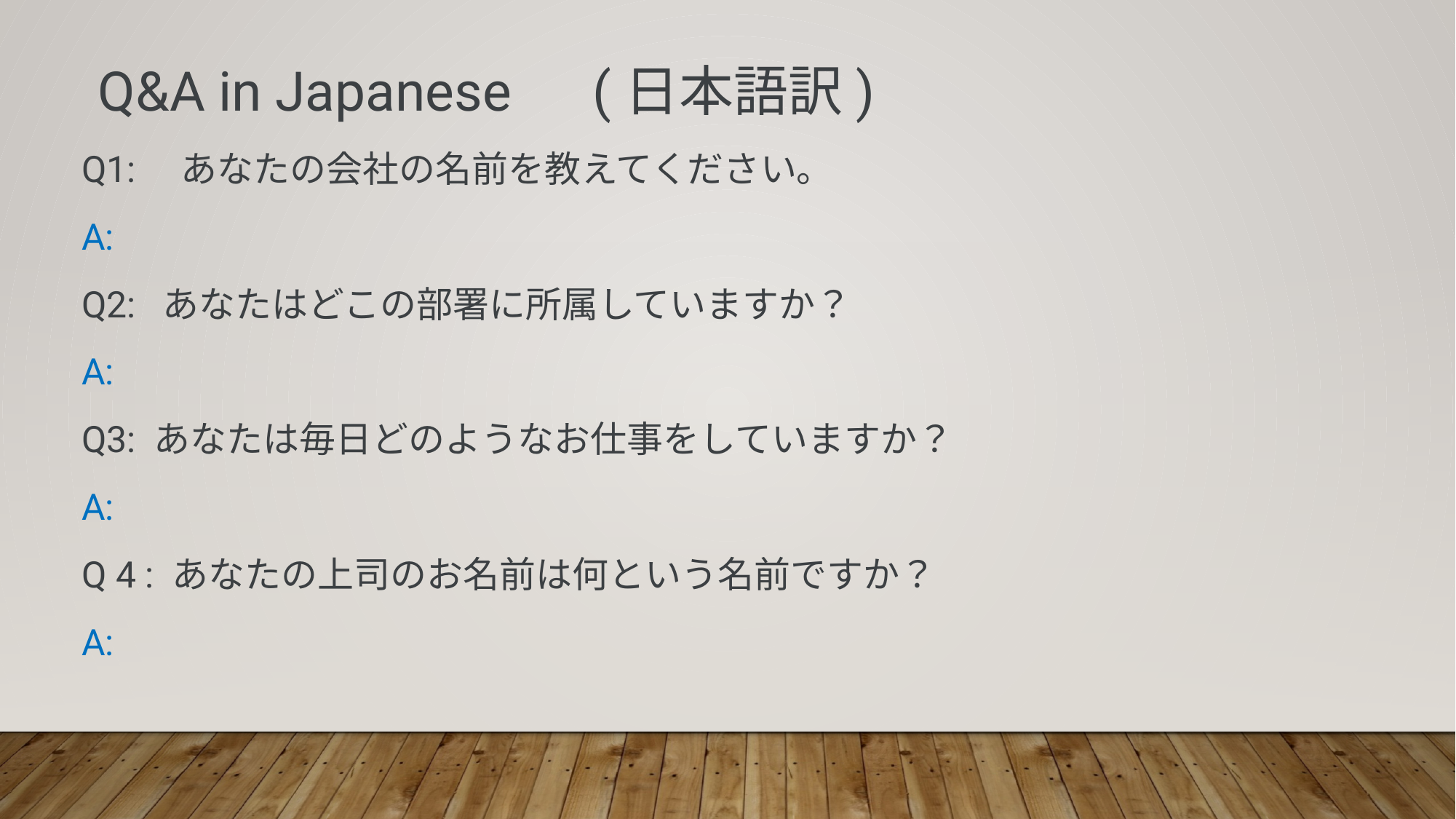

Q&A in Japanese　(日本語訳)
Q1:　あなたの会社の名前を教えてください。
A:
Q2:  あなたはどこの部署に所属していますか？
A:
Q3: あなたは毎日どのようなお仕事をしていますか？
A:
Q 4 : あなたの上司のお名前は何という名前ですか？
A: